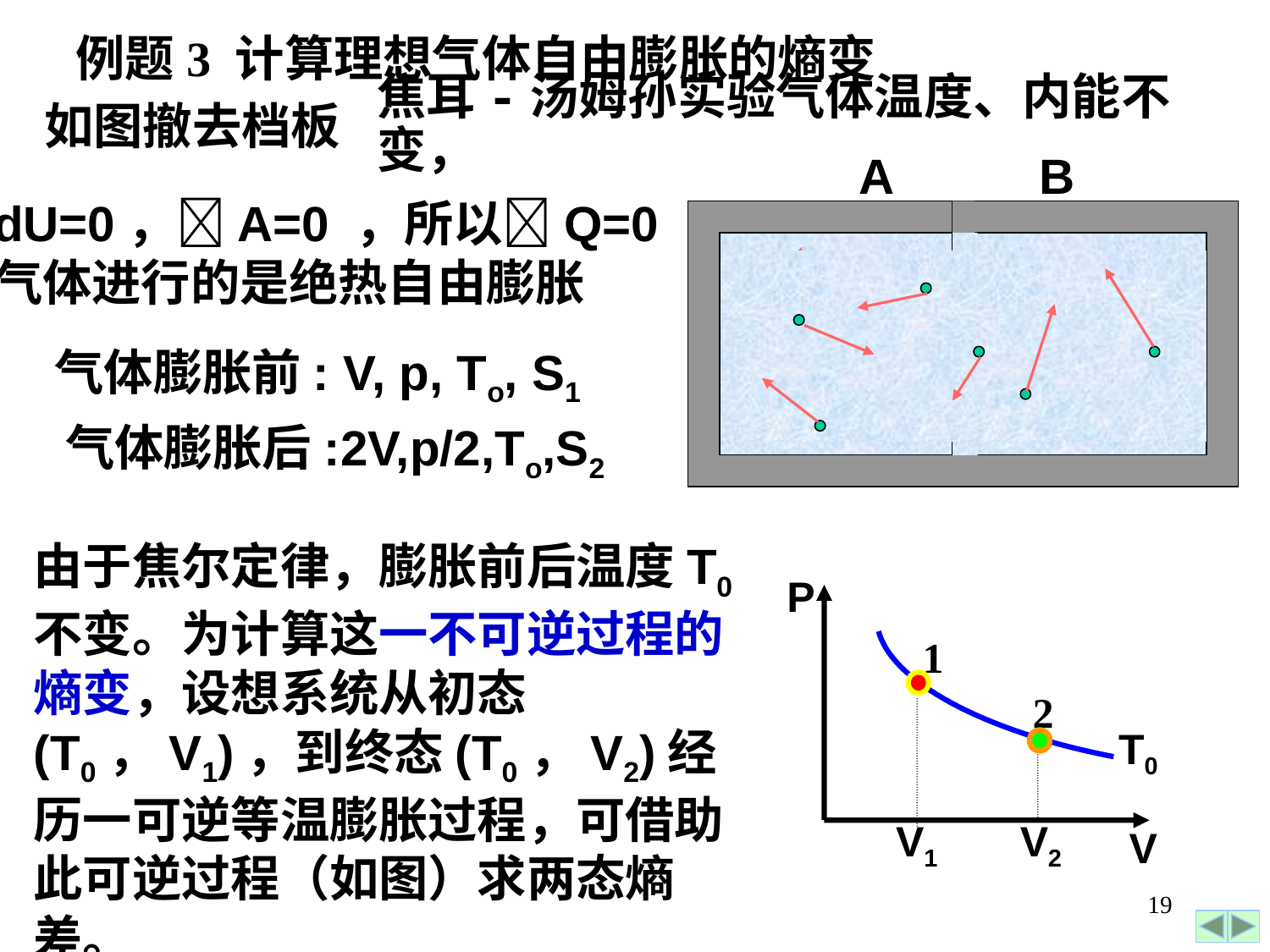

例题3 计算理想气体自由膨胀的熵变
焦耳-汤姆孙实验气体温度、内能不变，
如图撤去档板
A
B
dU=0，δA=0 ，所以δQ=0
气体进行的是绝热自由膨胀

气体膨胀前: V, p, To, S1
气体膨胀后:2V,p/2,To,S2
由于焦尔定律，膨胀前后温度T0不变。为计算这一不可逆过程的熵变，设想系统从初态(T0，V1)，到终态(T0，V2)经历一可逆等温膨胀过程，可借助此可逆过程（如图）求两态熵差。
P

1

T0
2

V1

V2
V

19